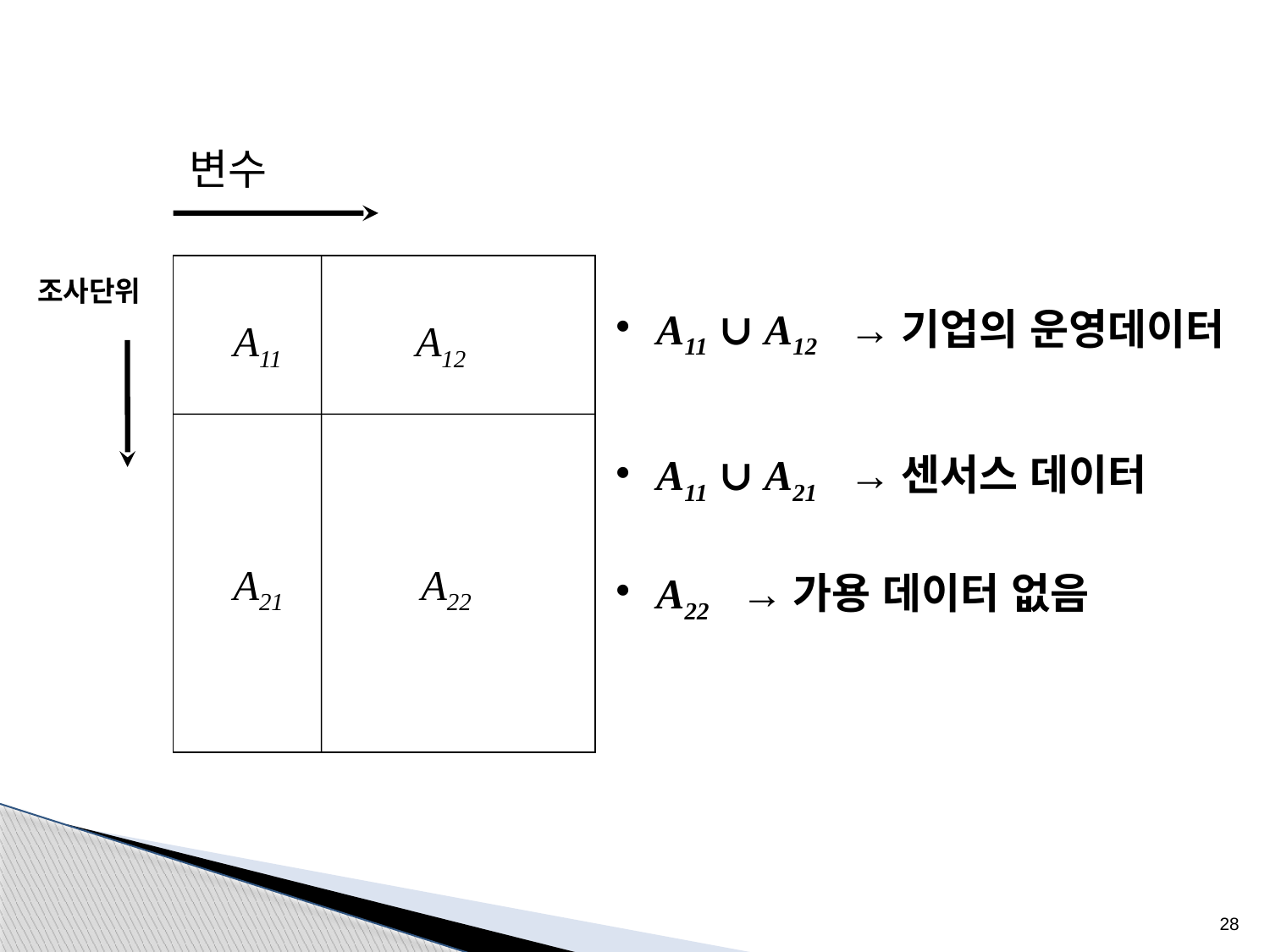

변수

조사단위
A11
A12

A21
A22

 A11 ∪ A12   →기업의 운영데이터

 A11 ∪ A21   →센서스 데이터
 A22   →가용 데이터 없음
28